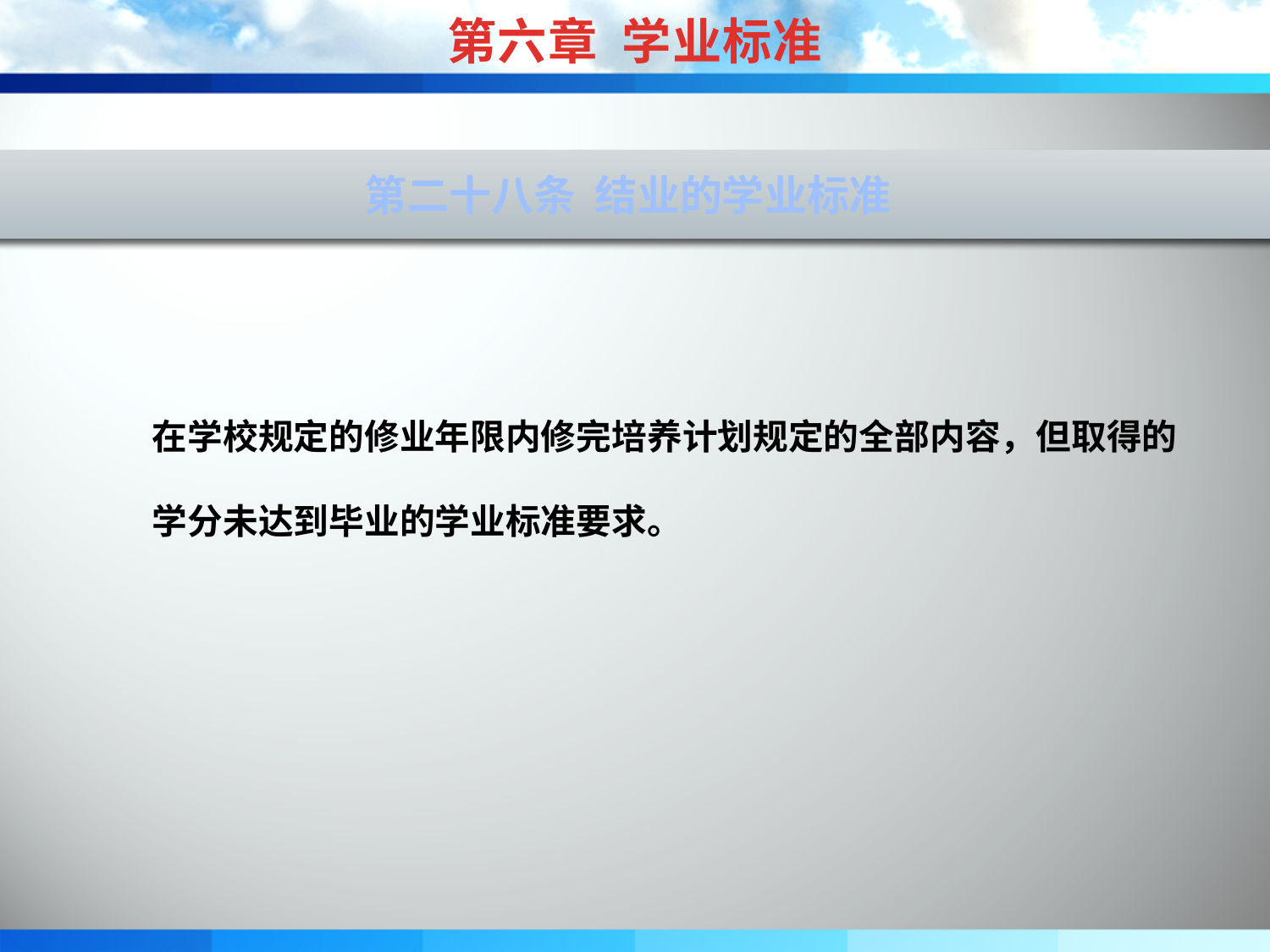

第六章  学业标准

第二十八条  结业的学业标准

第二十七条  毕业的学业标准
在学校规定的修业年限内修完培养计划规定的全部内容，但取得的学分未达到毕业的学业标准要求。